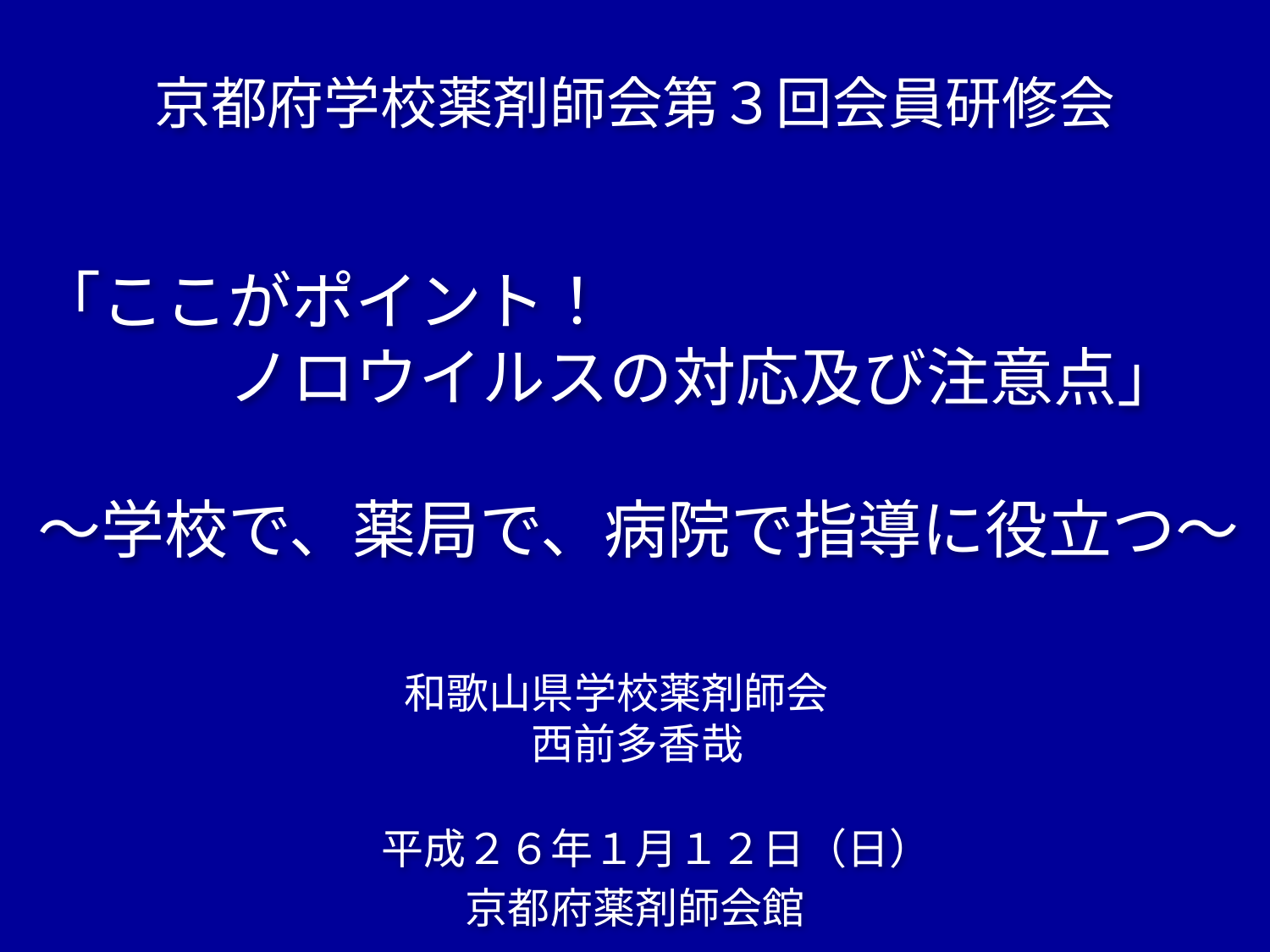

京都府学校薬剤師会第３回会員研修会
# 「ここがポイント！ 　　　ノロウイルスの対応及び注意点」 ～学校で、薬局で、病院で指導に役立つ～
和歌山県学校薬剤師会
西前多香哉
　平成２６年１月１２日（日）
京都府薬剤師会館